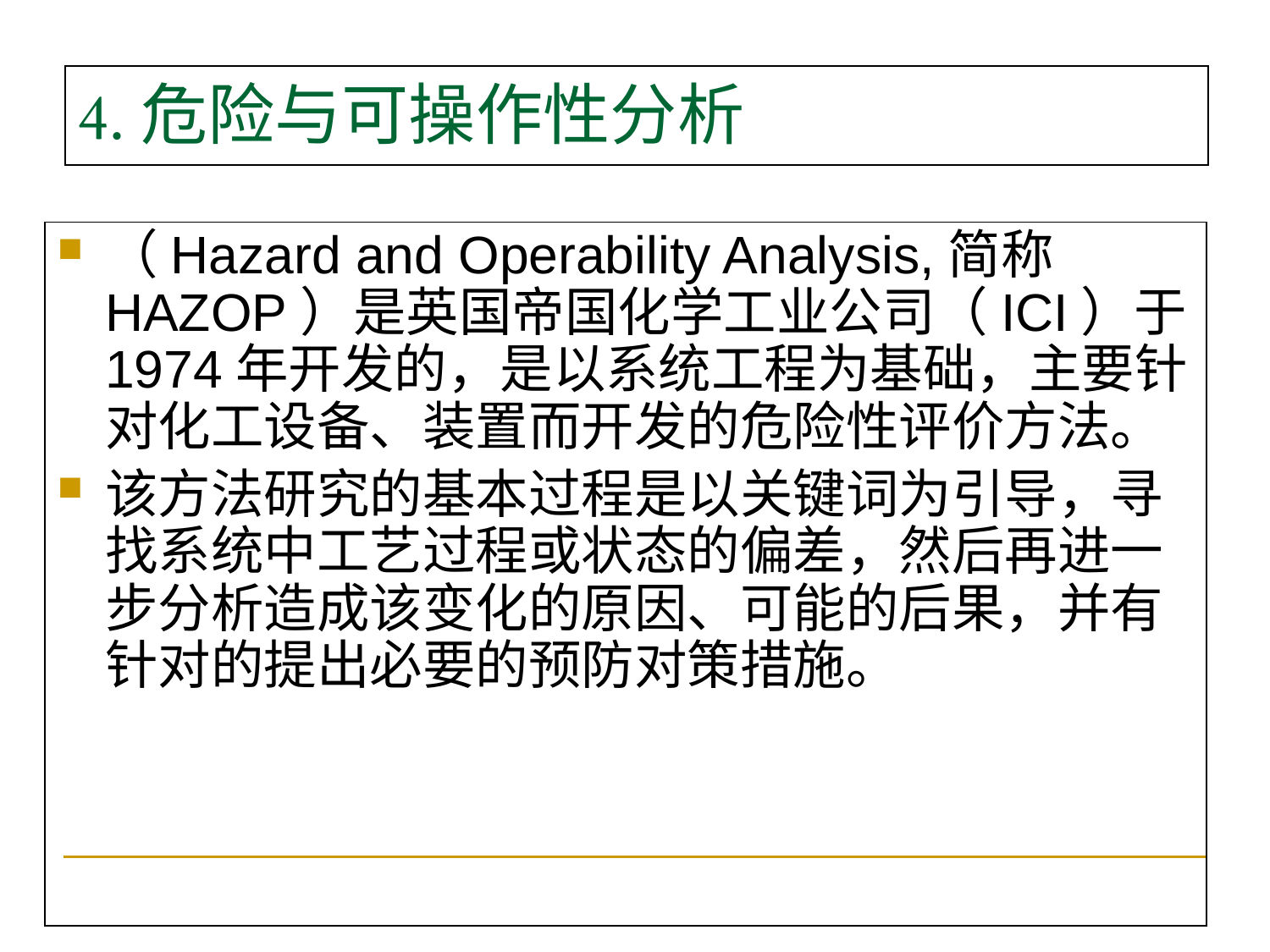

4.危险与可操作性分析
（Hazard and Operability Analysis,简称HAZOP）是英国帝国化学工业公司（ICI）于1974年开发的，是以系统工程为基础，主要针对化工设备、装置而开发的危险性评价方法。
该方法研究的基本过程是以关键词为引导，寻找系统中工艺过程或状态的偏差，然后再进一步分析造成该变化的原因、可能的后果，并有针对的提出必要的预防对策措施。